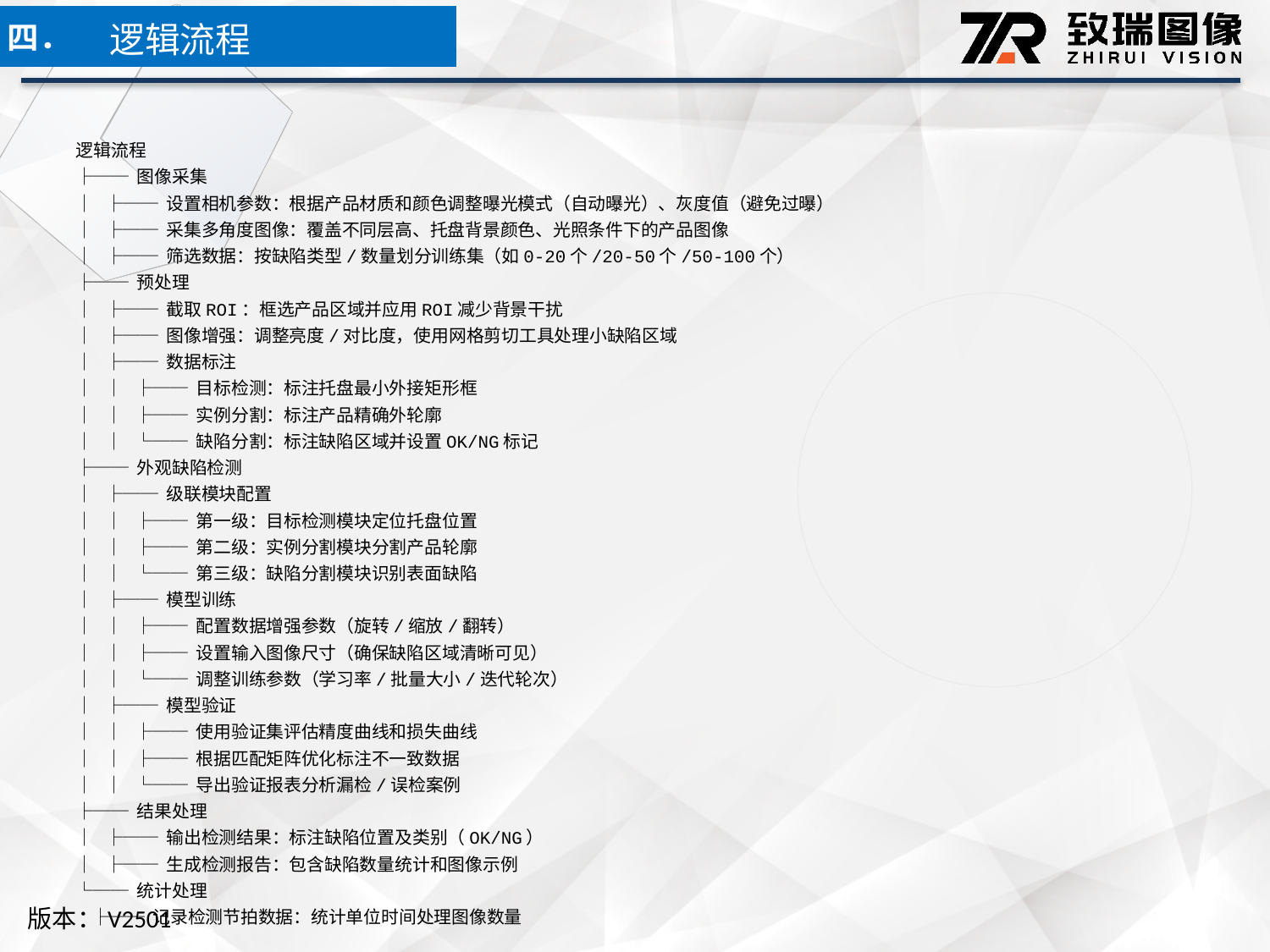

逻辑流程
四．

逻辑流程
├── 图像采集
│   ├── 设置相机参数：根据产品材质和颜色调整曝光模式（自动曝光）、灰度值（避免过曝）
│   ├── 采集多角度图像：覆盖不同层高、托盘背景颜色、光照条件下的产品图像
│   ├── 筛选数据：按缺陷类型/数量划分训练集（如0-20个/20-50个/50-100个）
├── 预处理
│   ├── 截取ROI：框选产品区域并应用ROI减少背景干扰
│   ├── 图像增强：调整亮度/对比度，使用网格剪切工具处理小缺陷区域
│   ├── 数据标注
│   │   ├── 目标检测：标注托盘最小外接矩形框
│   │   ├── 实例分割：标注产品精确外轮廓
│   │   └── 缺陷分割：标注缺陷区域并设置OK/NG标记
├── 外观缺陷检测
│   ├── 级联模块配置
│   │   ├── 第一级：目标检测模块定位托盘位置
│   │   ├── 第二级：实例分割模块分割产品轮廓
│   │   └── 第三级：缺陷分割模块识别表面缺陷
│   ├── 模型训练
│   │   ├── 配置数据增强参数（旋转/缩放/翻转）
│   │   ├── 设置输入图像尺寸（确保缺陷区域清晰可见）
│   │   └── 调整训练参数（学习率/批量大小/迭代轮次）
│   ├── 模型验证
│   │   ├── 使用验证集评估精度曲线和损失曲线
│   │   ├── 根据匹配矩阵优化标注不一致数据
│   │   └── 导出验证报表分析漏检/误检案例
├── 结果处理
│   ├── 输出检测结果：标注缺陷位置及类别（OK/NG）
│   ├── 生成检测报告：包含缺陷数量统计和图像示例
└── 统计处理
    ├── 记录检测节拍数据：统计单位时间处理图像数量